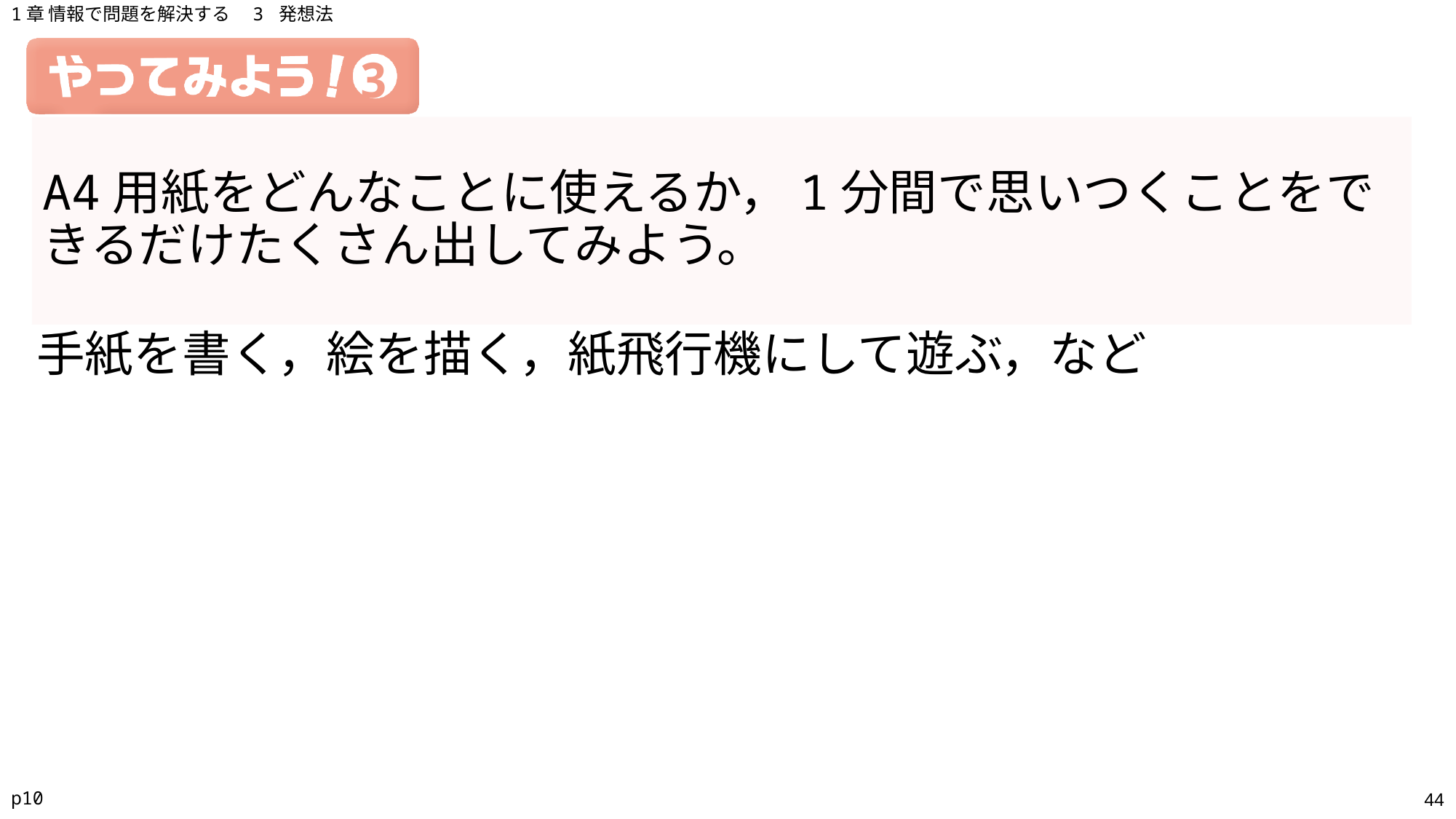

1章 情報で問題を解決する　3 発想法

# 3
A4用紙をどんなことに使えるか，1分間で思いつくことをできるだけたくさん出してみよう。
手紙を書く，絵を描く，紙飛行機にして遊ぶ，など
p10
44